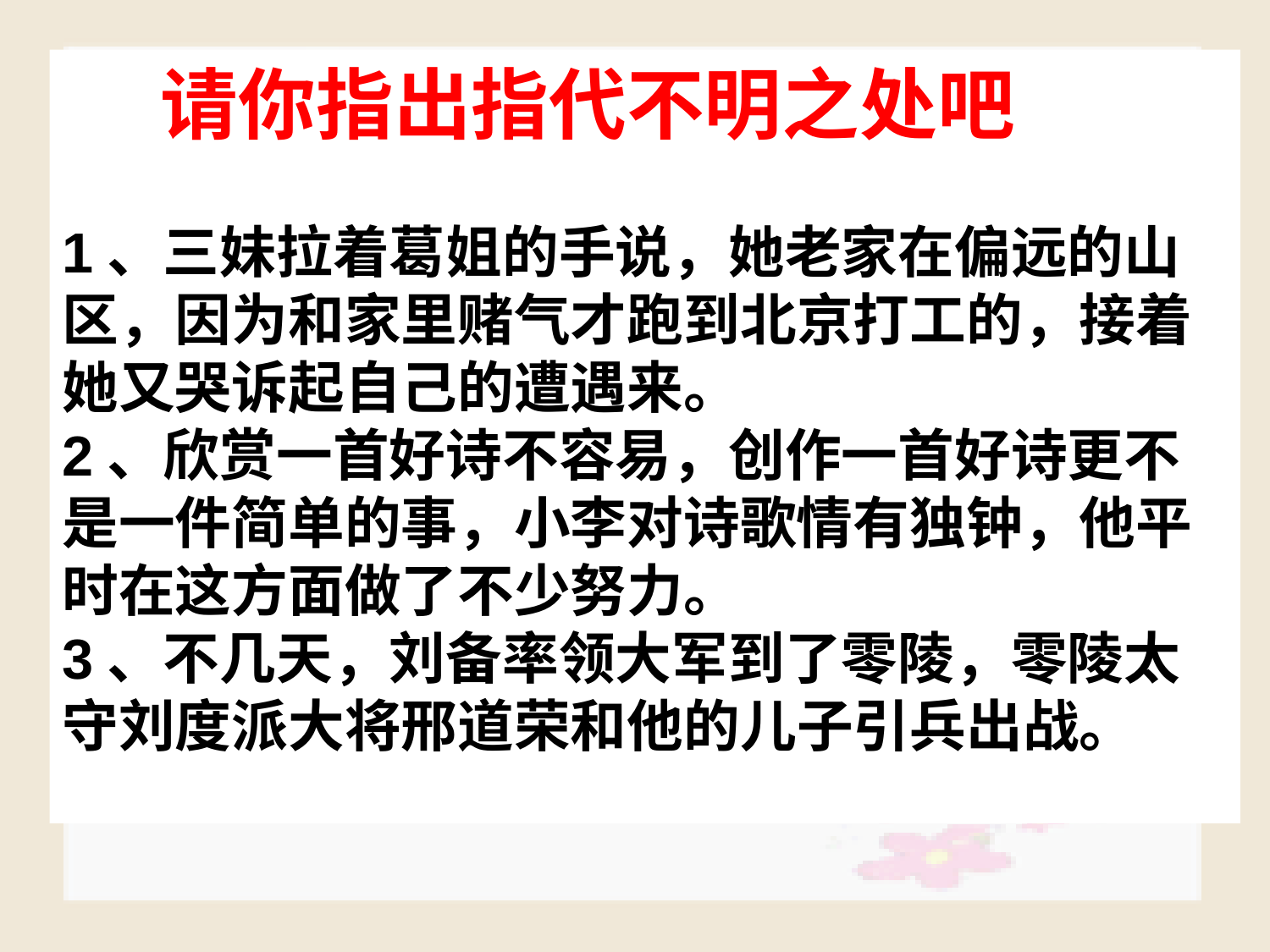

请你指出指代不明之处吧

1、三妹拉着葛姐的手说，她老家在偏远的山区，因为和家里赌气才跑到北京打工的，接着她又哭诉起自己的遭遇来。
2、欣赏一首好诗不容易，创作一首好诗更不是一件简单的事，小李对诗歌情有独钟，他平时在这方面做了不少努力。
3、不几天，刘备率领大军到了零陵，零陵太守刘度派大将邢道荣和他的儿子引兵出战。